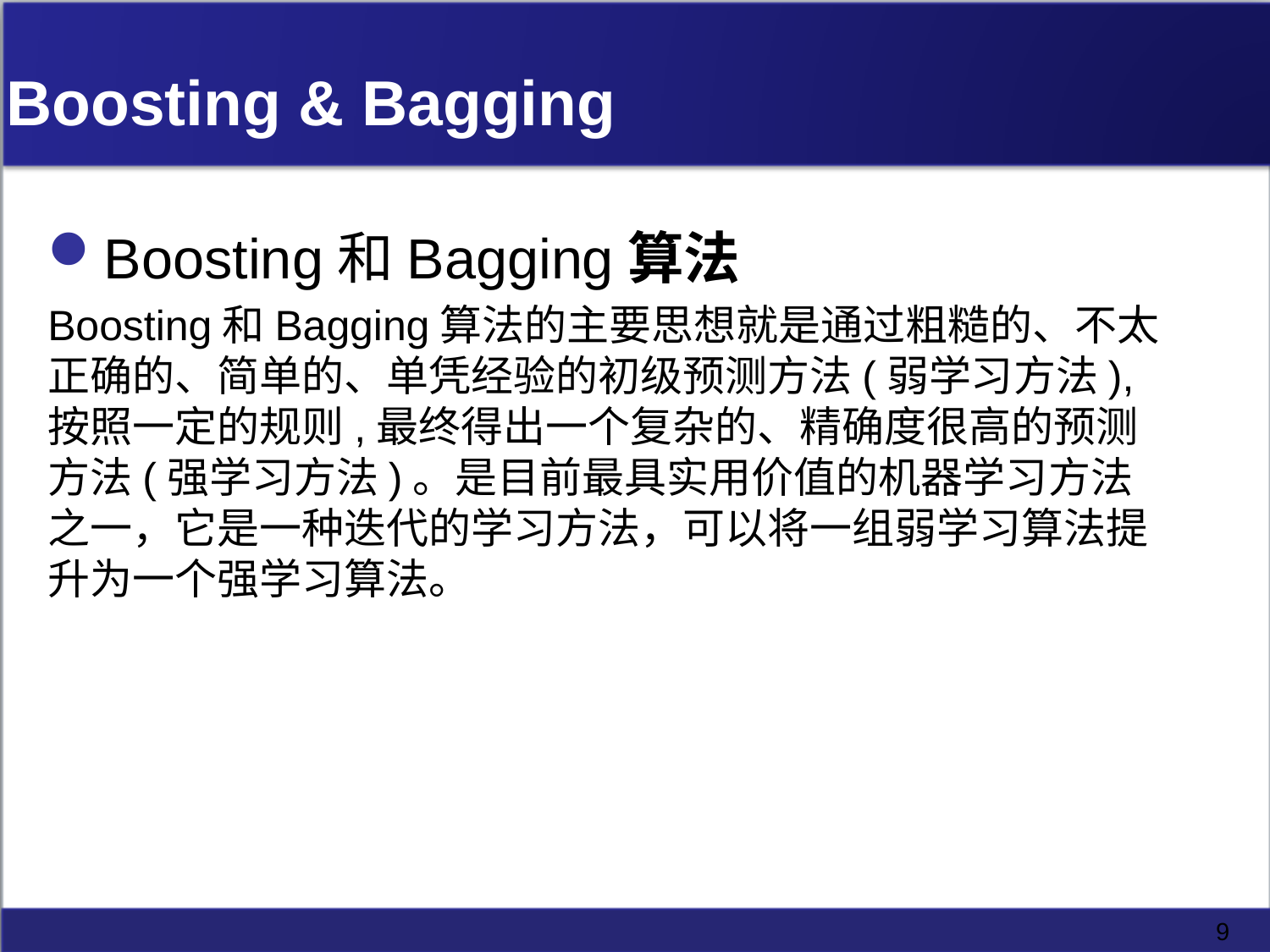

Boosting & Bagging
Boosting和Bagging算法
Boosting和Bagging算法的主要思想就是通过粗糙的、不太正确的、简单的、单凭经验的初级预测方法(弱学习方法),按照一定的规则,最终得出一个复杂的、精确度很高的预测方法(强学习方法)。是目前最具实用价值的机器学习方法之一，它是一种迭代的学习方法，可以将一组弱学习算法提升为一个强学习算法。

9